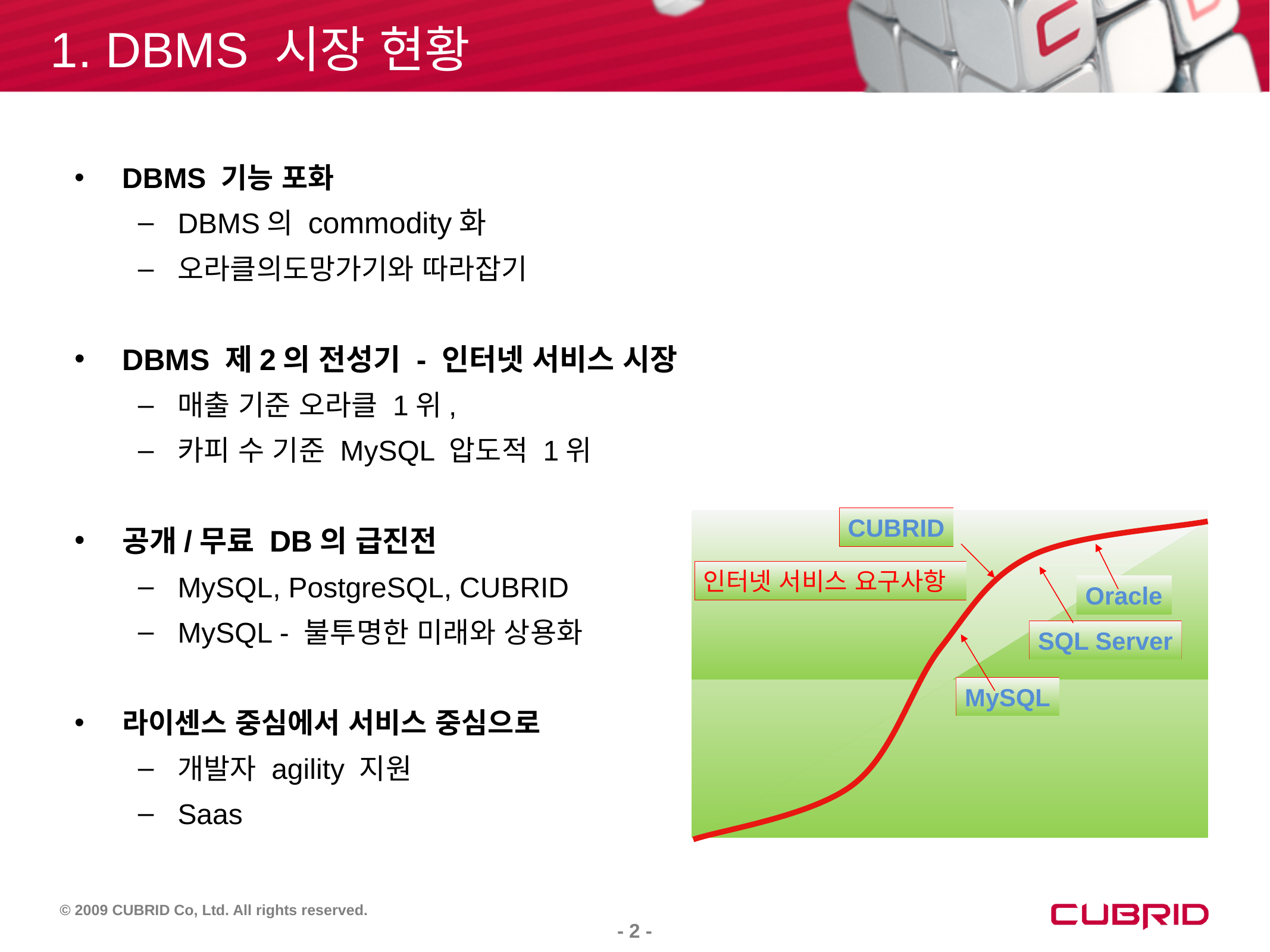

1. DBMS 시장 현황
DBMS 기능 포화
DBMS의 commodity화
오라클의도망가기와 따라잡기

DBMS 제2의 전성기 - 인터넷 서비스 시장
매출 기준 오라클 1위,
카피 수 기준 MySQL 압도적 1위

공개/무료 DB의 급진전
MySQL, PostgreSQL, CUBRID
MySQL - 불투명한 미래와 상용화

라이센스 중심에서 서비스 중심으로
개발자 agility 지원
Saas

CUBRID

인터넷 서비스 요구사항

Oracle
SQL Server

MySQL
- 2 -